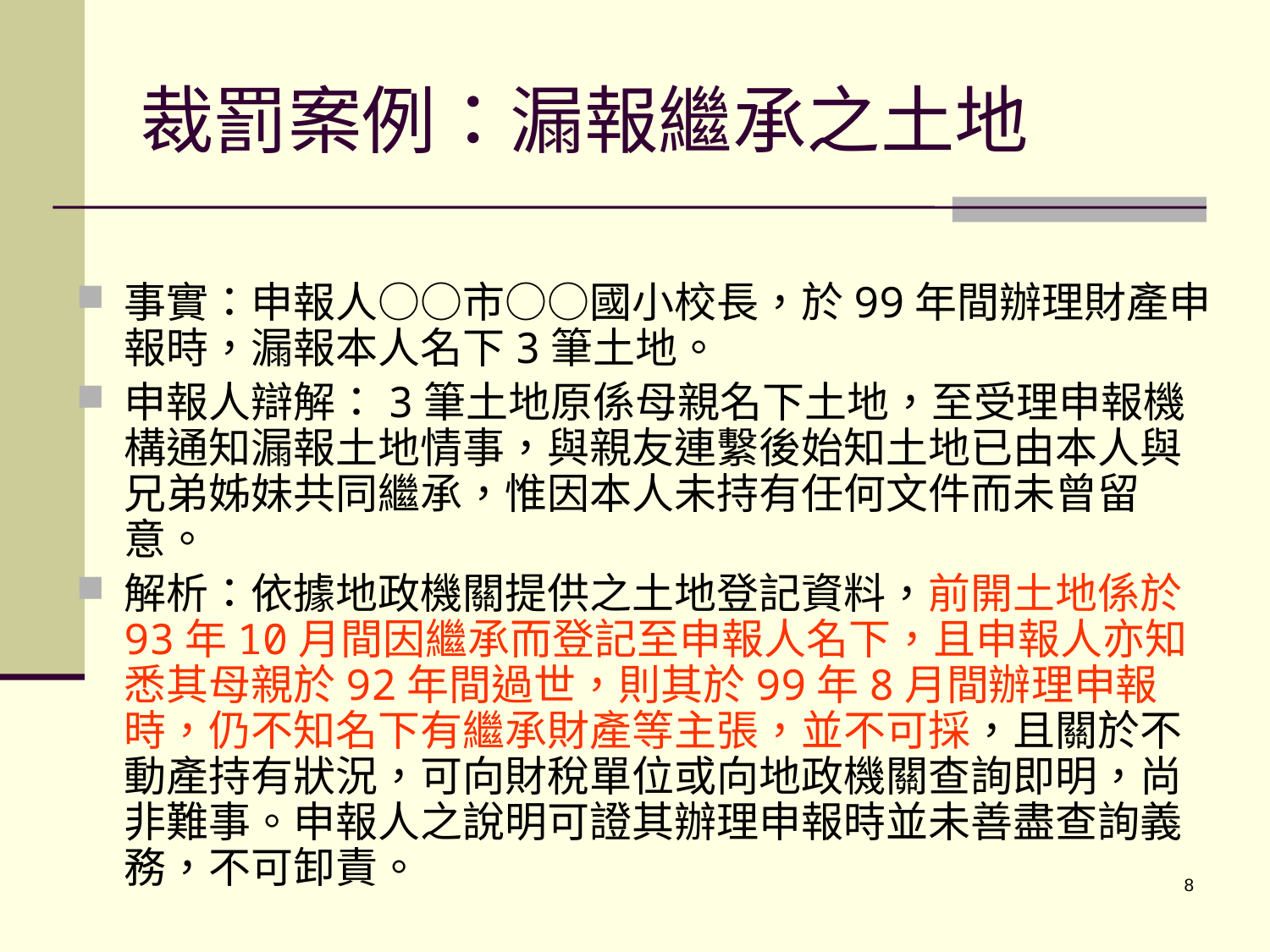

# 裁罰案例：漏報繼承之土地
事實：申報人○○市○○國小校長，於99年間辦理財產申報時，漏報本人名下3筆土地。
申報人辯解：3筆土地原係母親名下土地，至受理申報機構通知漏報土地情事，與親友連繫後始知土地已由本人與兄弟姊妹共同繼承，惟因本人未持有任何文件而未曾留意。
解析：依據地政機關提供之土地登記資料，前開土地係於93年10月間因繼承而登記至申報人名下，且申報人亦知悉其母親於92年間過世，則其於99年8月間辦理申報時，仍不知名下有繼承財產等主張，並不可採，且關於不動產持有狀況，可向財稅單位或向地政機關查詢即明，尚非難事。申報人之說明可證其辦理申報時並未善盡查詢義務，不可卸責。

8